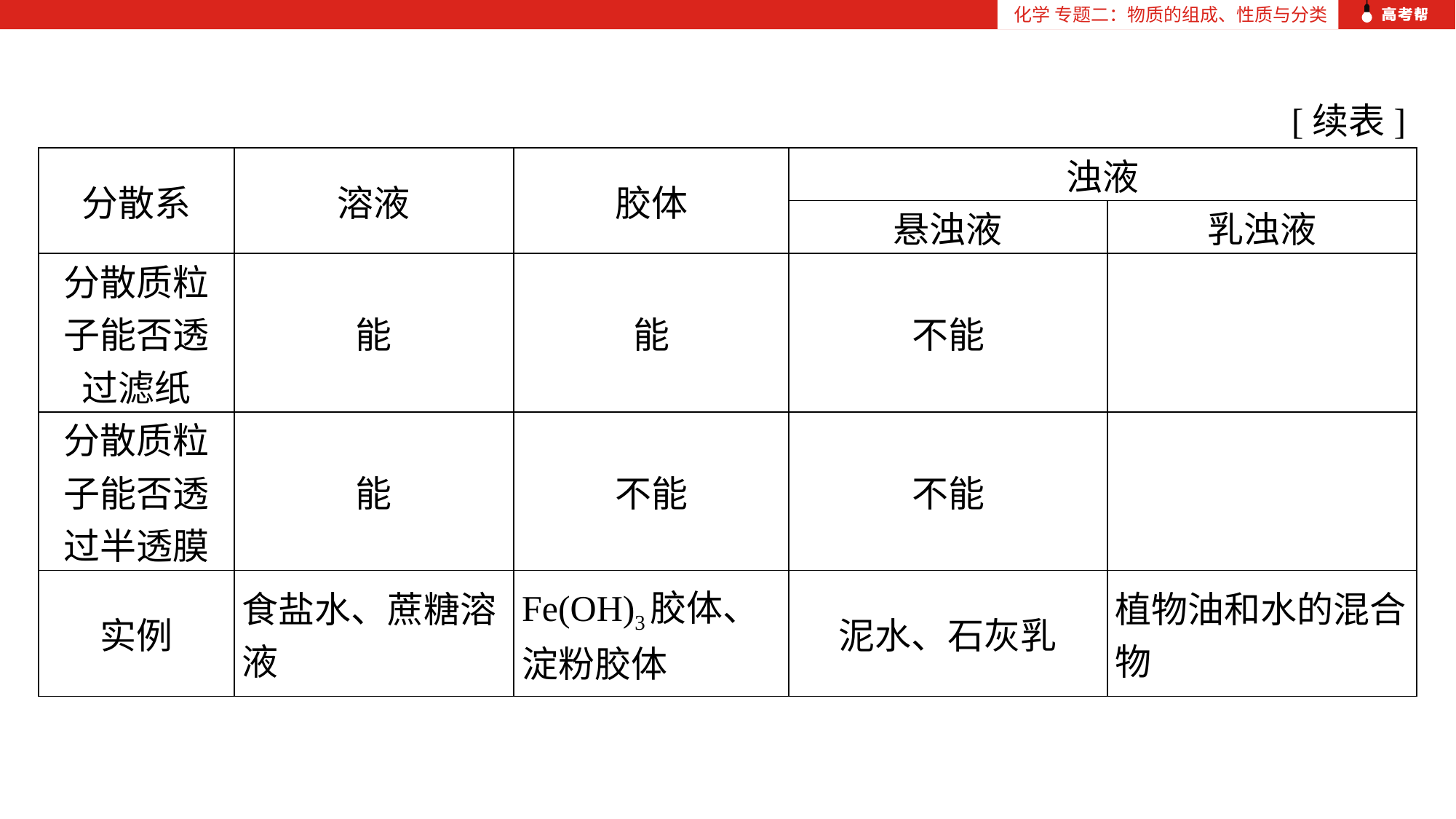

化学 专题二：物质的组成、性质与分类
[续表]
| 分散系 | 溶液 | 胶体 | 浊液 |  |
| --- | --- | --- | --- | --- |
|  |  |  | 悬浊液 | 乳浊液 |
| 分散质粒子能否透过滤纸 | 能 | 能 | 不能 |  |
| 分散质粒子能否透过半透膜 | 能 | 不能 | 不能 |  |
| 实例 | 食盐水、蔗糖溶液 | Fe(OH)3胶体、淀粉胶体 | 泥水、石灰乳 | 植物油和水的混合物 |